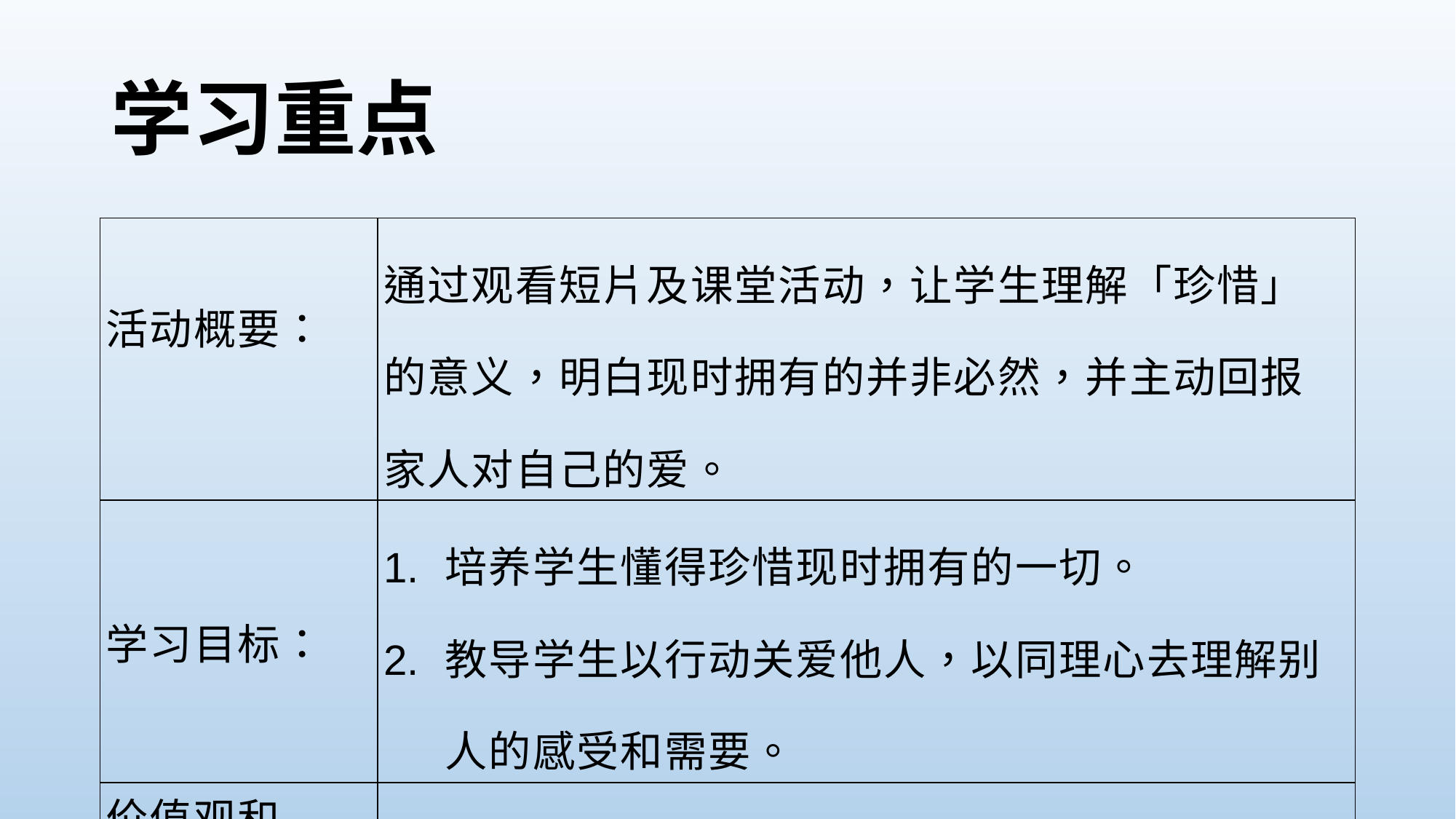

# 学习重点
| 活动概要： | 通过观看短片及课堂活动，让学生理解「珍惜」的意义，明白现时拥有的并非必然，并主动回报家人对自己的爱。 |
| --- | --- |
| 学习目标： | 培养学生懂得珍惜现时拥有的一切。 教导学生以行动关爱他人，以同理心去理解别人的感受和需要。 |
| 价值观和 态度： | 同理心、关爱、珍惜 |